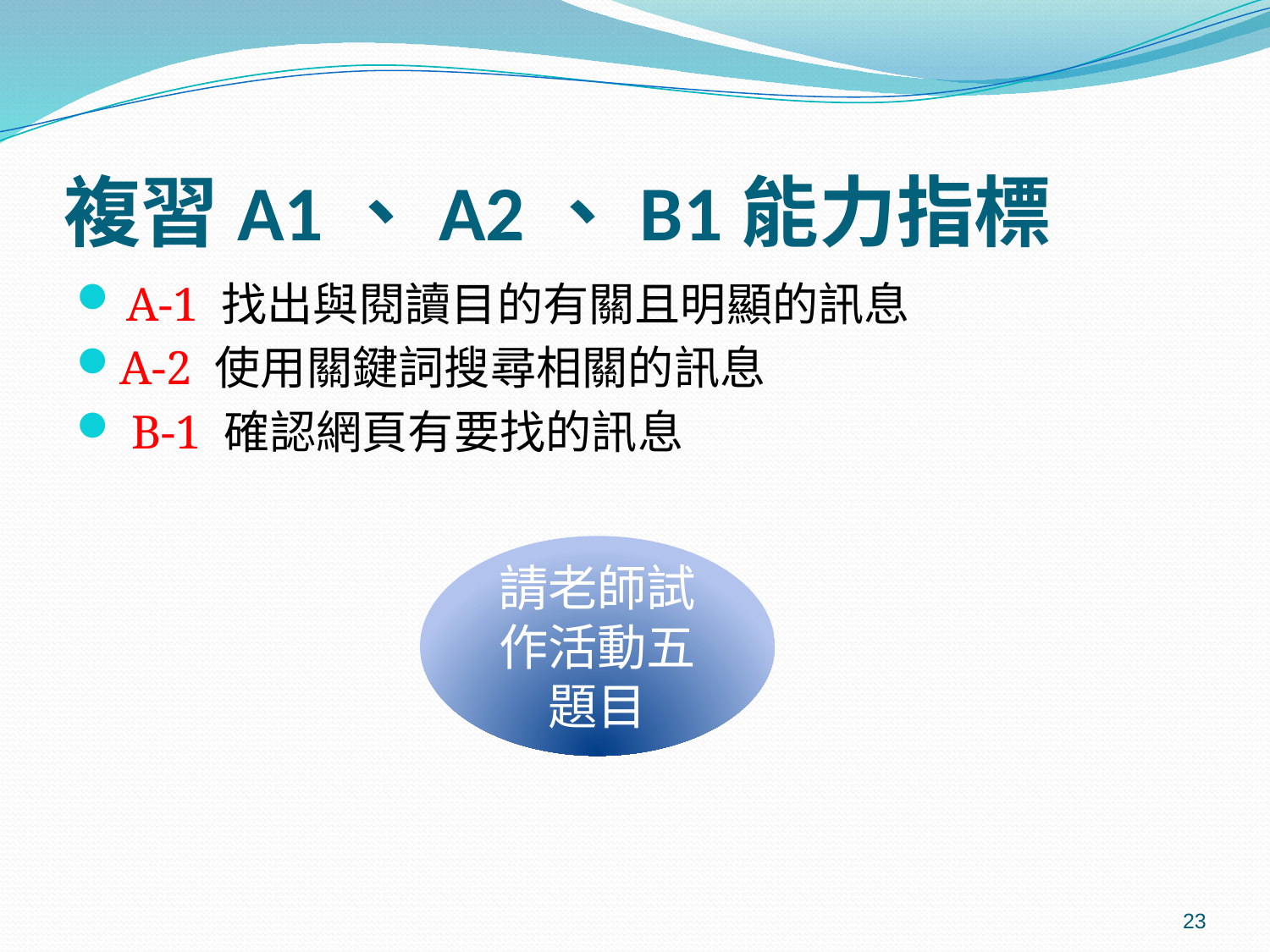

# 複習A1、A2、B1能力指標
A-1 找出與閱讀目的有關且明顯的訊息
A-2 使用關鍵詞搜尋相關的訊息
 B-1 確認網頁有要找的訊息

請老師試作活動五題目
23